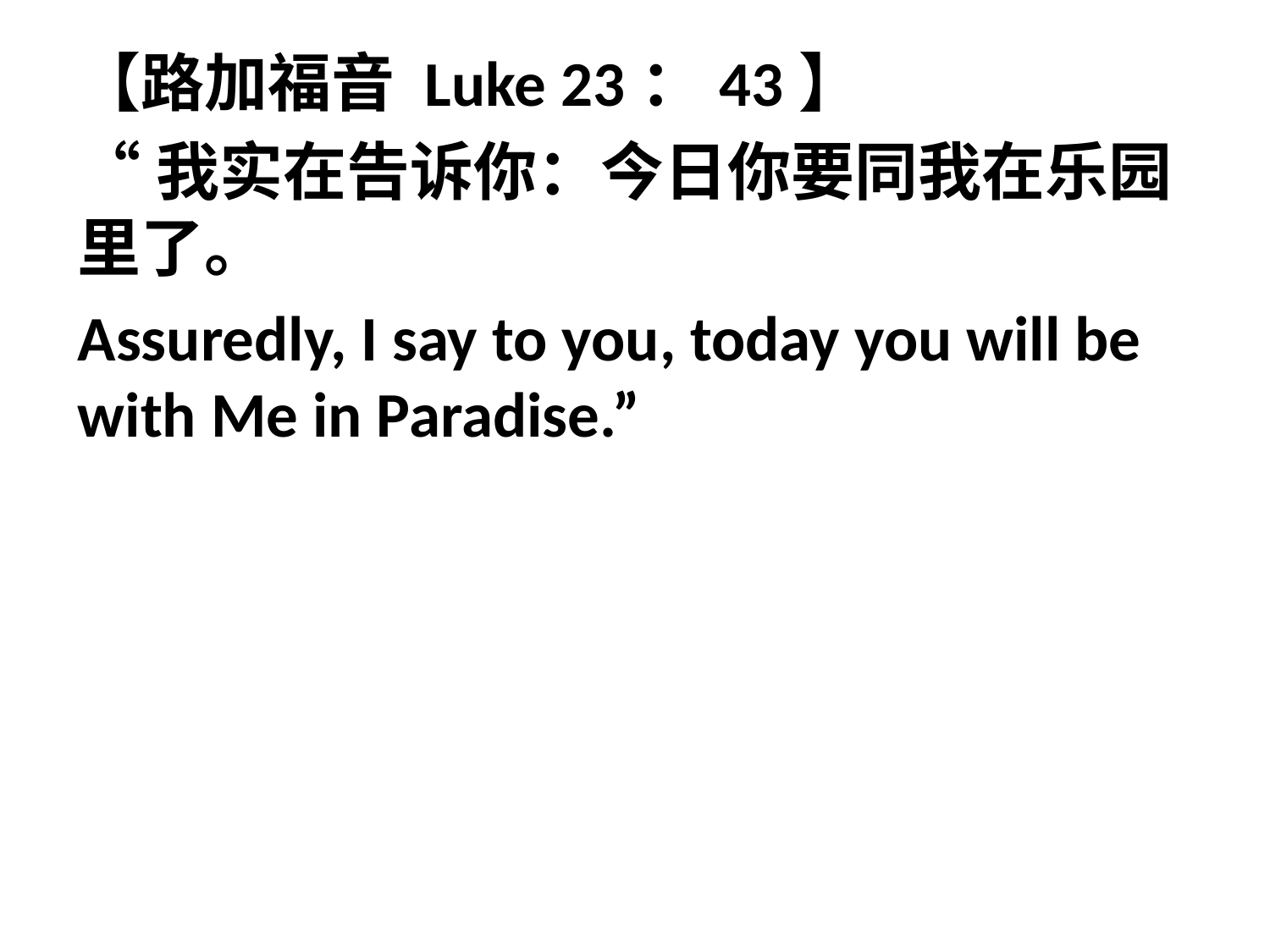

【路加福音 Luke 23：43】
“我实在告诉你：今日你要同我在乐园里了。
Assuredly, I say to you, today you will be with Me in Paradise.”